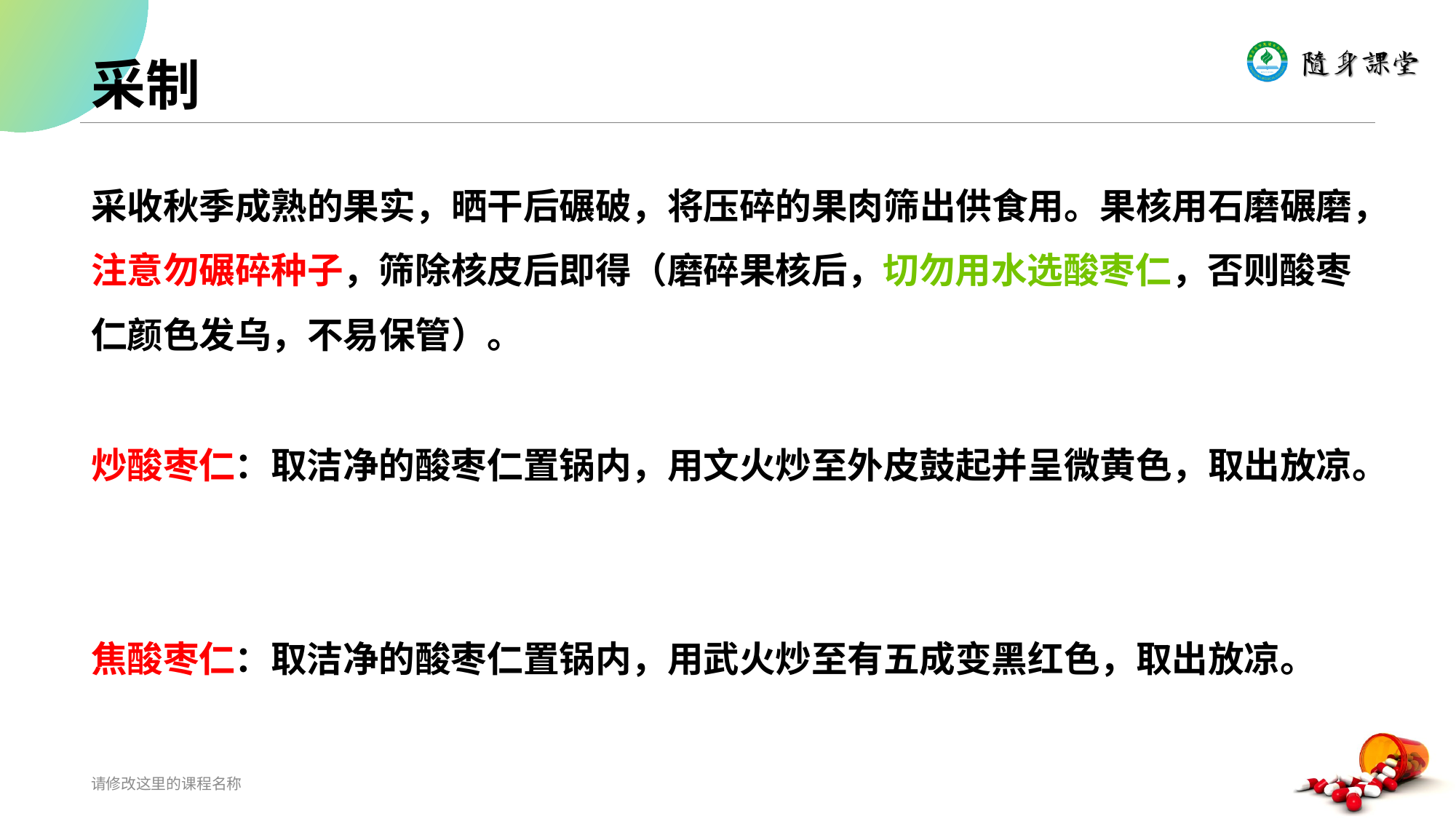

# 采制
采收秋季成熟的果实，晒干后碾破，将压碎的果肉筛出供食用。果核用石磨碾磨，注意勿碾碎种子，筛除核皮后即得（磨碎果核后，切勿用水选酸枣仁，否则酸枣仁颜色发乌，不易保管）。

炒酸枣仁：取洁净的酸枣仁置锅内，用文火炒至外皮鼓起并呈微黄色，取出放凉。

焦酸枣仁：取洁净的酸枣仁置锅内，用武火炒至有五成变黑红色，取出放凉。
请修改这里的课程名称
8